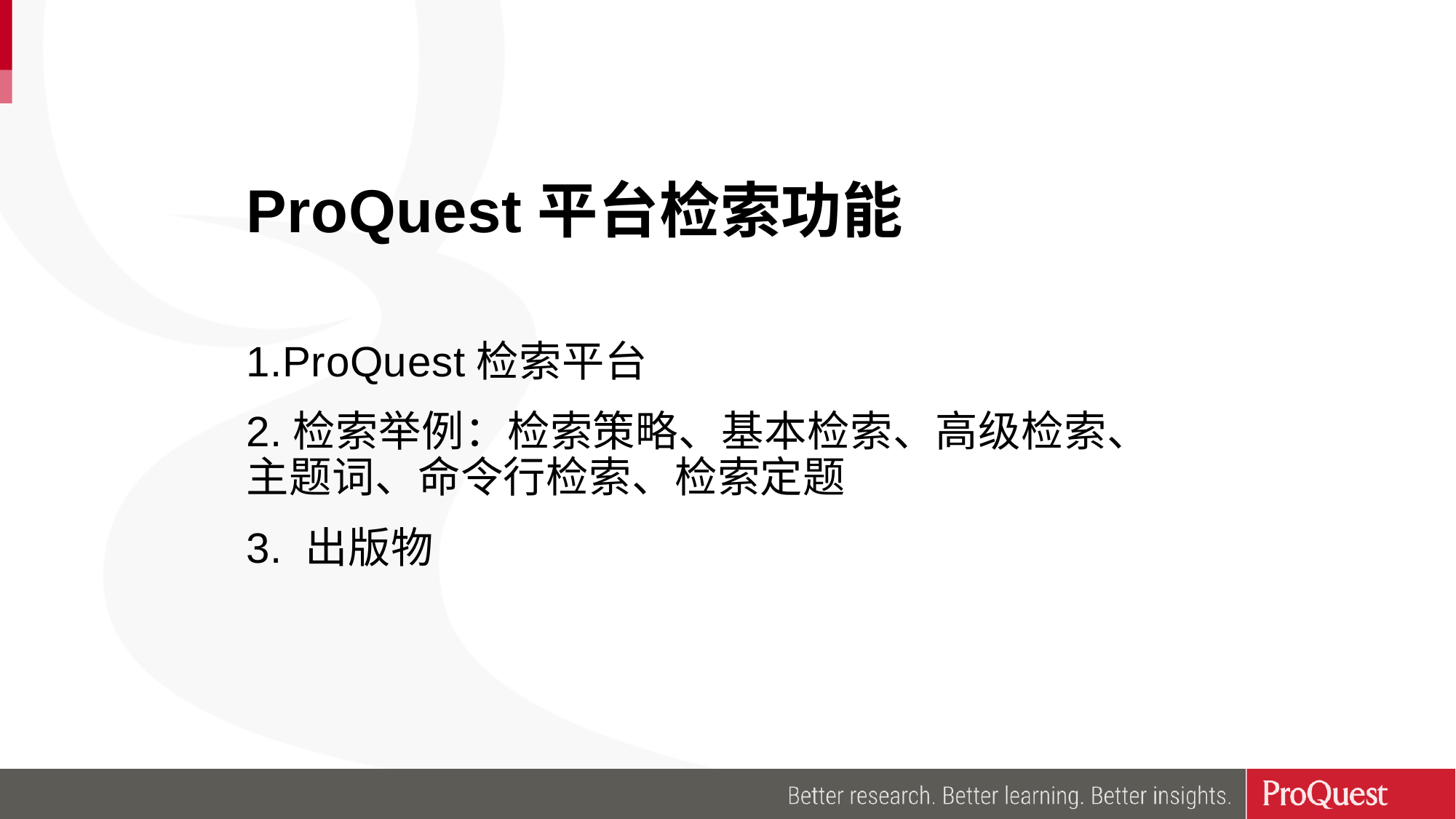

ProQuest平台检索功能

1.ProQuest检索平台
2.检索举例：检索策略、基本检索、高级检索、主题词、命令行检索、检索定题
3. 出版物